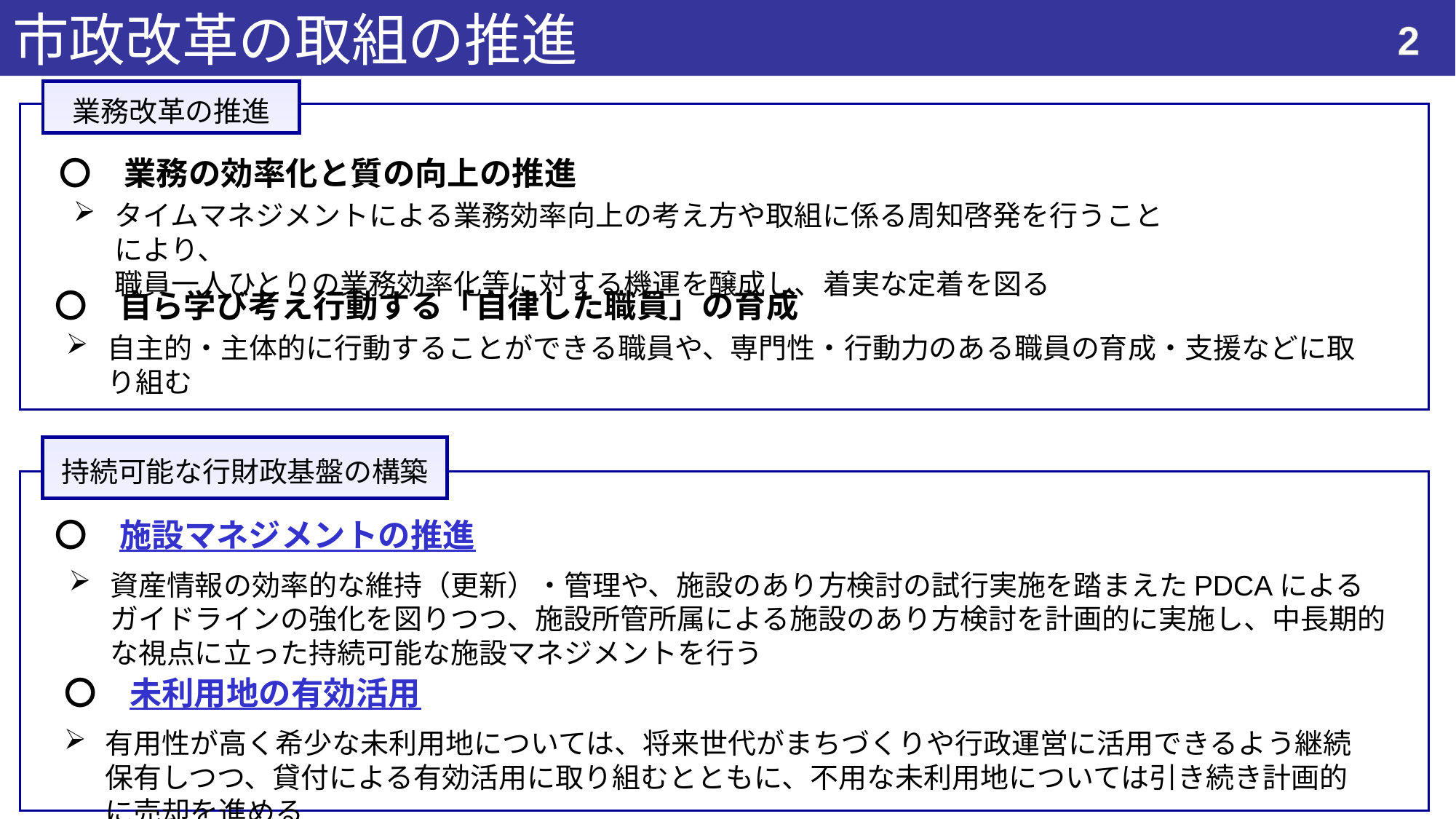

市政改革の取組の推進
2
業務改革の推進

〇　業務の効率化と質の向上の推進
タイムマネジメントによる業務効率向上の考え方や取組に係る周知啓発を行うことにより、
職員一人ひとりの業務効率化等に対する機運を醸成し、着実な定着を図る
〇　自ら学び考え行動する「自律した職員」の育成
自主的・主体的に行動することができる職員や、専門性・行動力のある職員の育成・支援などに取り組む
持続可能な行財政基盤の構築

〇　施設マネジメントの推進
資産情報の効率的な維持（更新）・管理や、施設のあり方検討の試行実施を踏まえたPDCAによるガイドラインの強化を図りつつ、施設所管所属による施設のあり方検討を計画的に実施し、中長期的な視点に立った持続可能な施設マネジメントを行う
　〇　未利用地の有効活用
有用性が高く希少な未利用地については、将来世代がまちづくりや行政運営に活用できるよう継続保有しつつ、貸付による有効活用に取り組むとともに、不用な未利用地については引き続き計画的に売却を進める